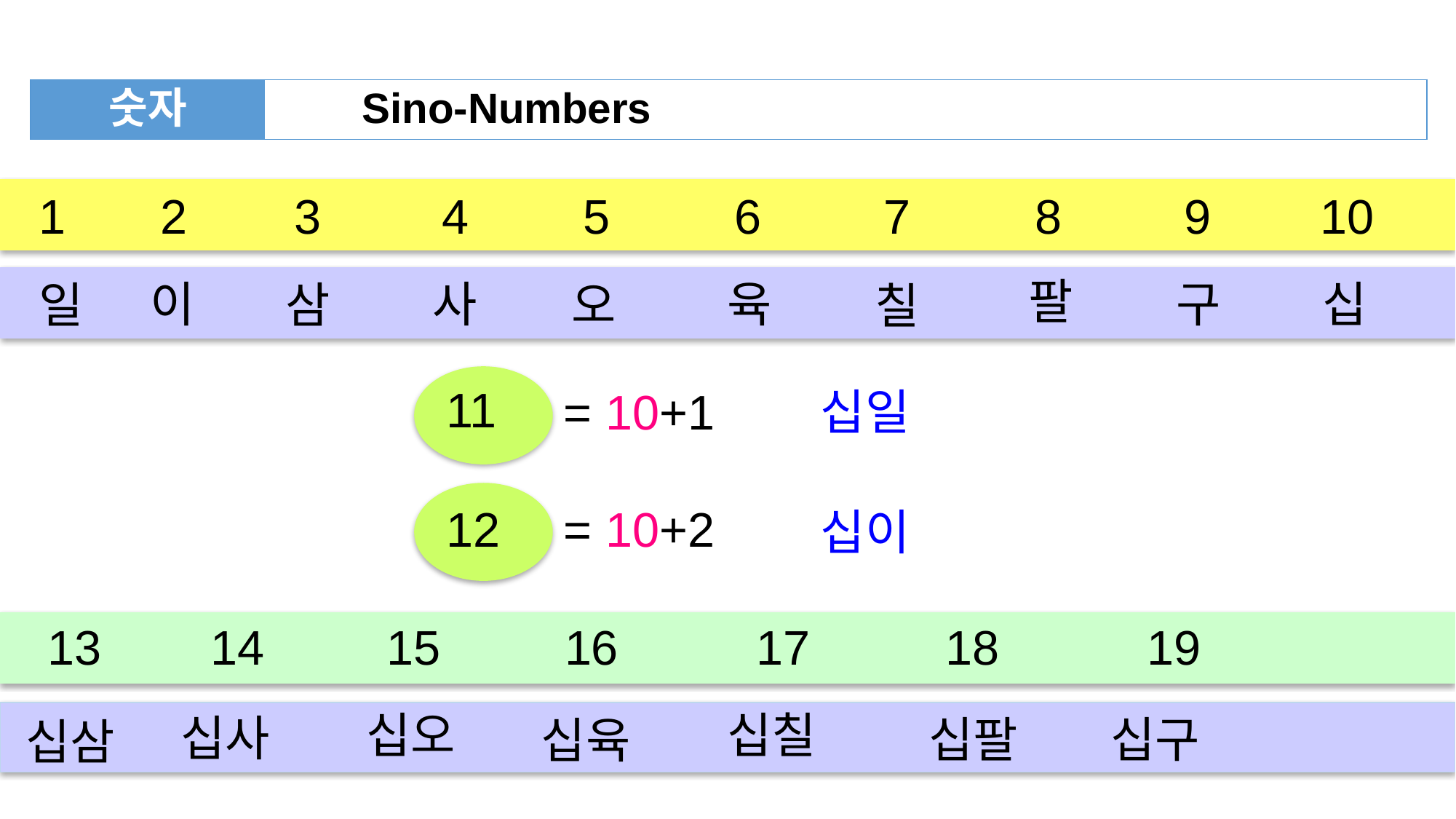

| 숫자 | Sino-Numbers |
| --- | --- |

1       2        3         4	        5	   6	      7		 8	    9	      10
팔
사
육
구
십

이
일
삼
오
칠

11
= 10+1
십일

12
= 10+2
십이
13	    14	         15	      16	    17	          18           19

십칠
십오

십사
십팔
십구
십육
십삼